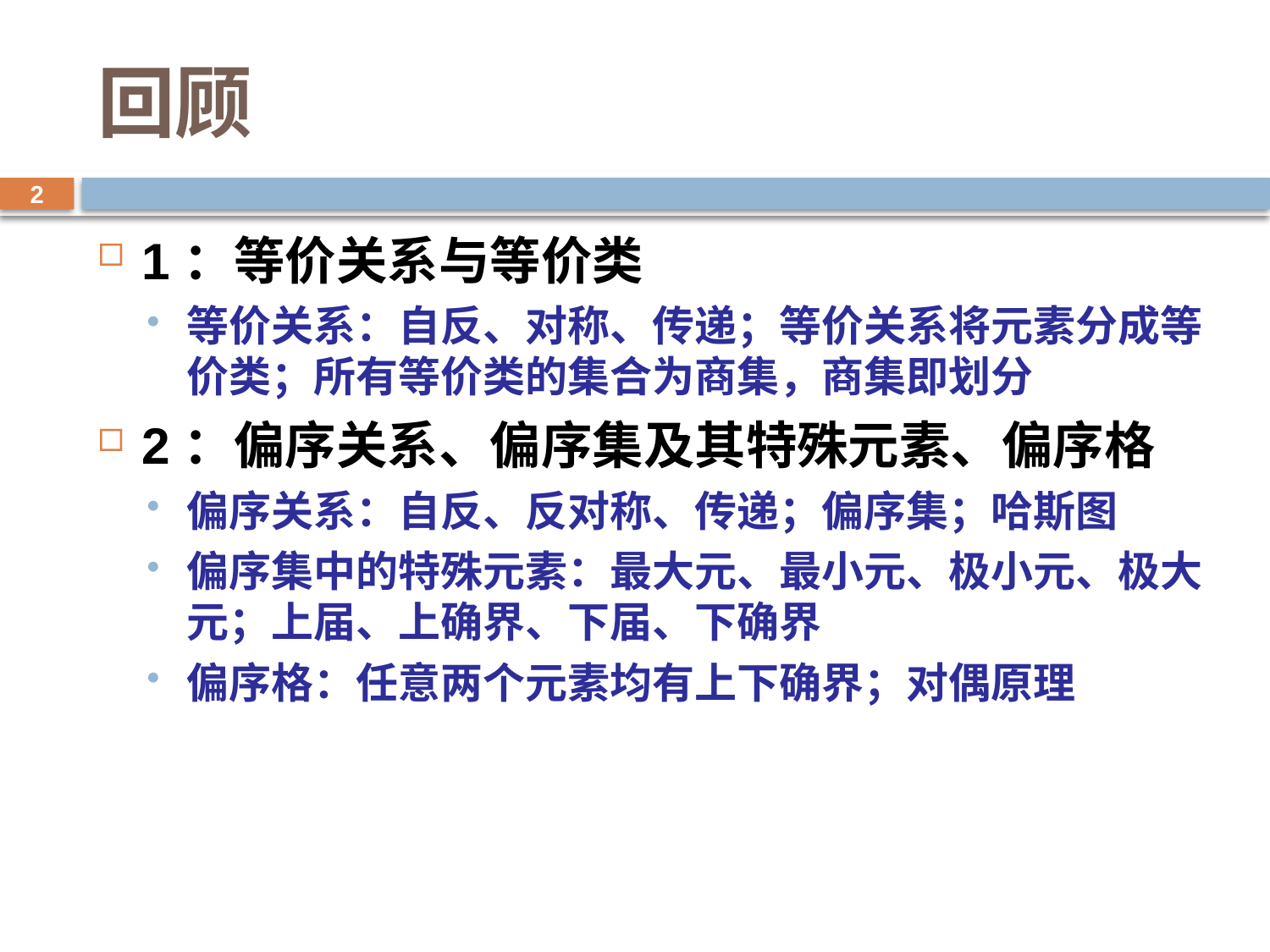

# 回顾
2
1：等价关系与等价类
等价关系：自反、对称、传递；等价关系将元素分成等价类；所有等价类的集合为商集，商集即划分
2：偏序关系、偏序集及其特殊元素、偏序格
偏序关系：自反、反对称、传递；偏序集；哈斯图
偏序集中的特殊元素：最大元、最小元、极小元、极大元；上届、上确界、下届、下确界
偏序格：任意两个元素均有上下确界；对偶原理